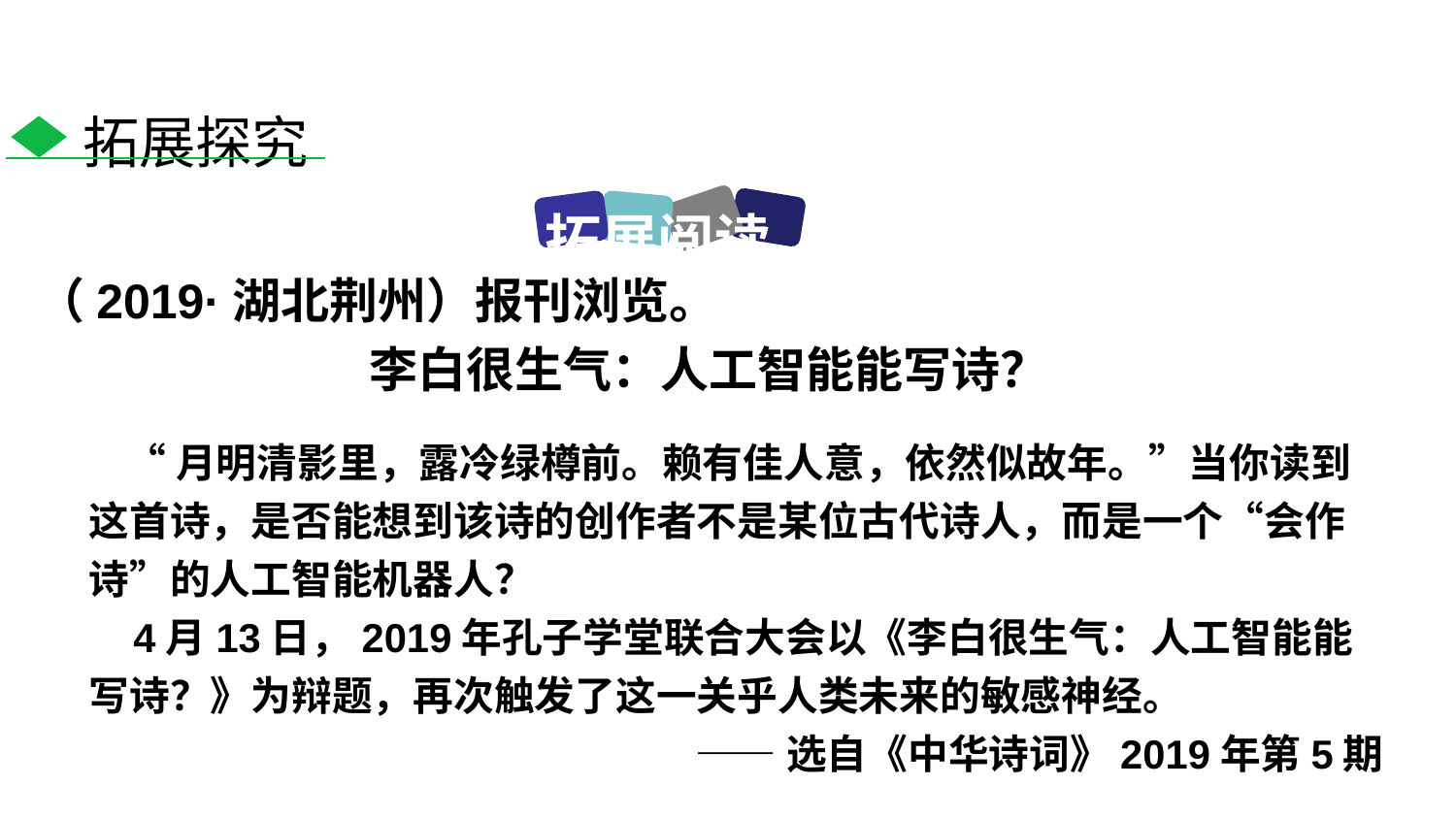

拓展探究

拓展阅读

（2019·湖北荆州）报刊浏览。
李白很生气：人工智能能写诗？
    “月明清影里，露冷绿樽前。赖有佳人意，依然似故年。”当你读到这首诗，是否能想到该诗的创作者不是某位古代诗人，而是一个“会作诗”的人工智能机器人？
    4月13日，2019年孔子学堂联合大会以《李白很生气：人工智能能写诗？》为辩题，再次触发了这一关乎人类未来的敏感神经。
——选自《中华诗词》2019年第5期